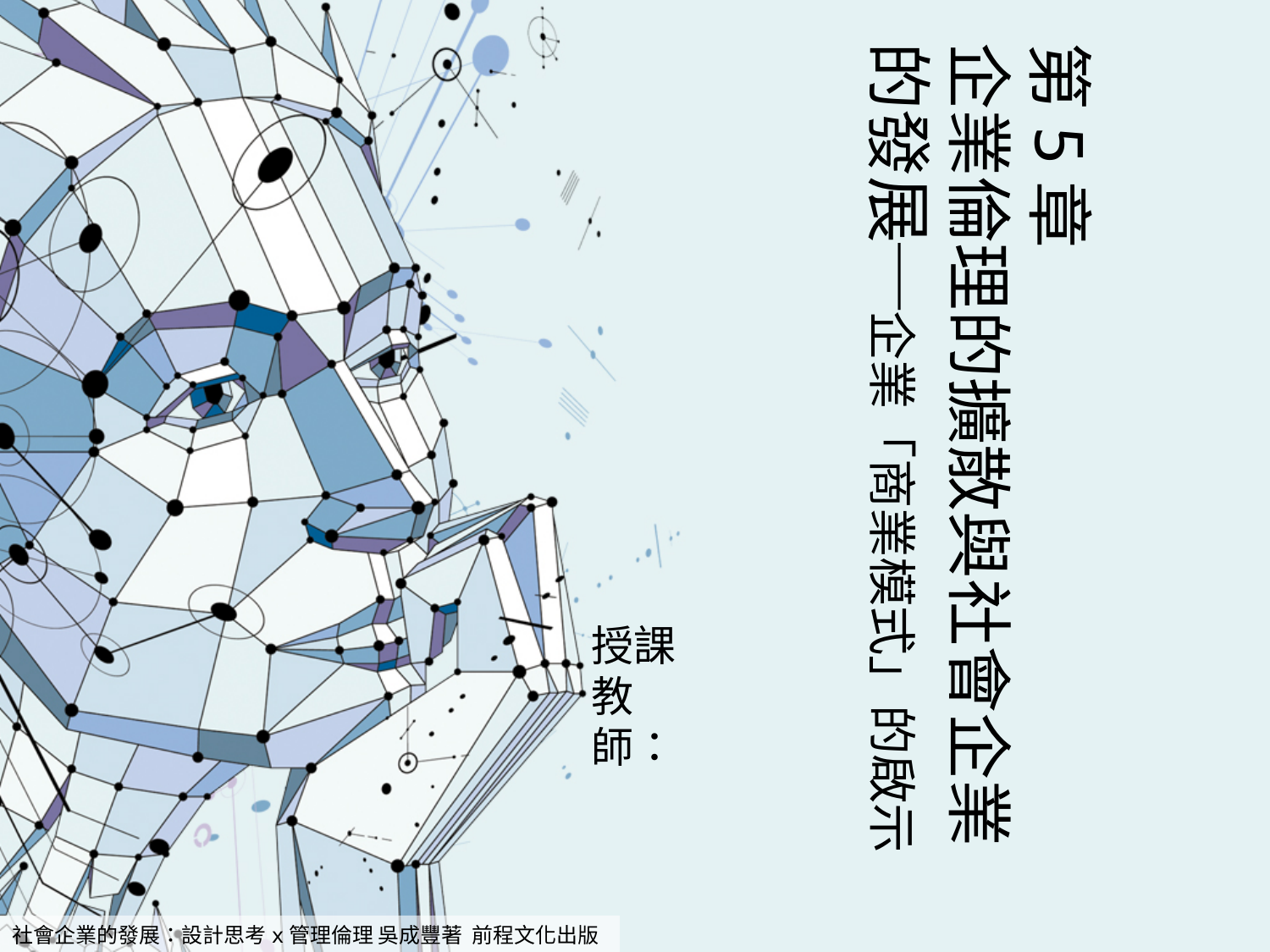

第5章
企業倫理的擴散與社會企業的發展─企業「商業模式」的啟示
授課教師：
社會企業的發展：設計思考x管理倫理 吳成豐著  前程文化出版